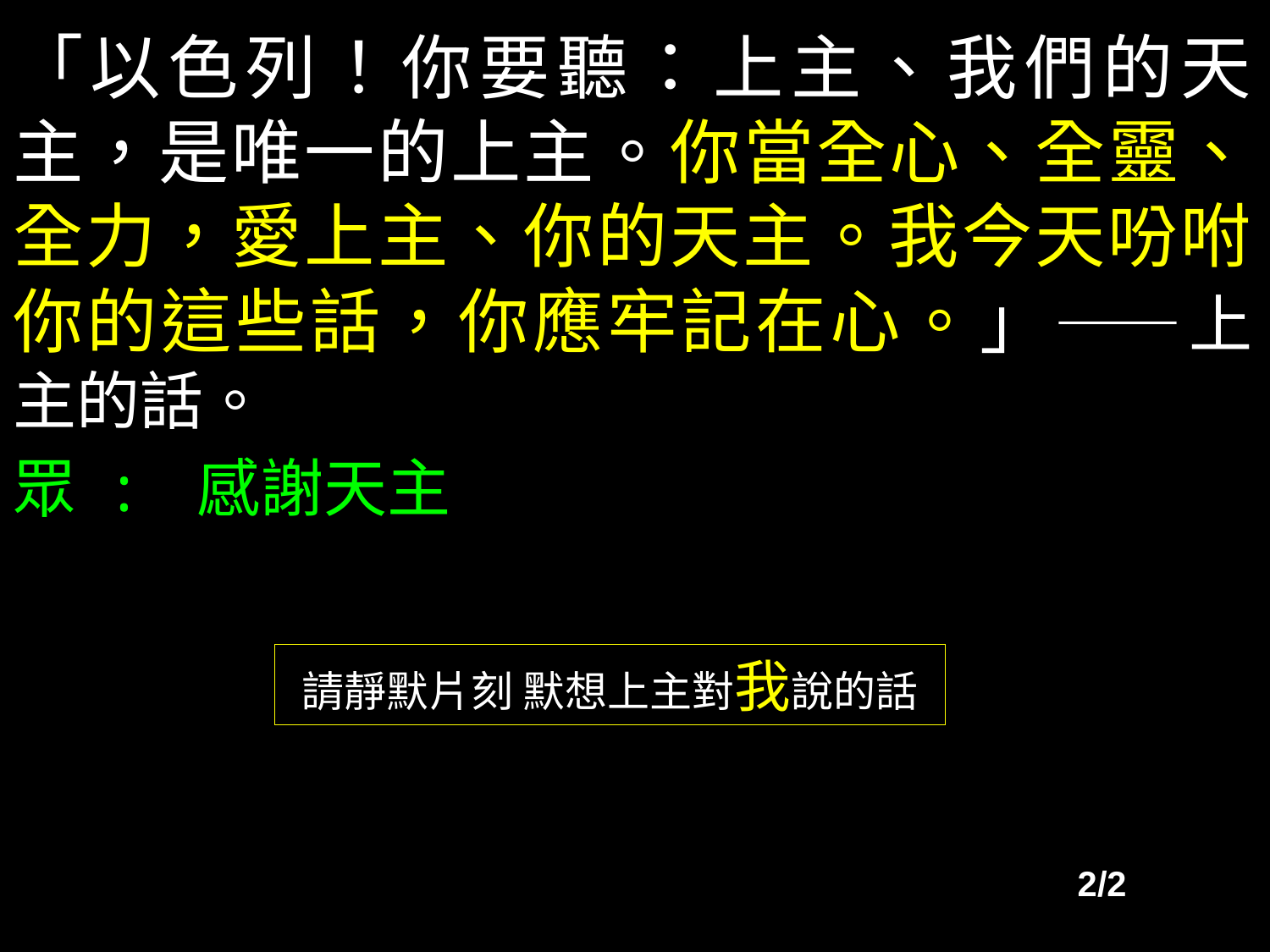

「以色列！你要聽：上主、我們的天主，是唯一的上主。你當全心、全靈、全力，愛上主、你的天主。我今天吩咐你的這些話，你應牢記在心。」——上主的話。
眾 : 感謝天主

請靜默片刻 默想上主對我說的話
2/2